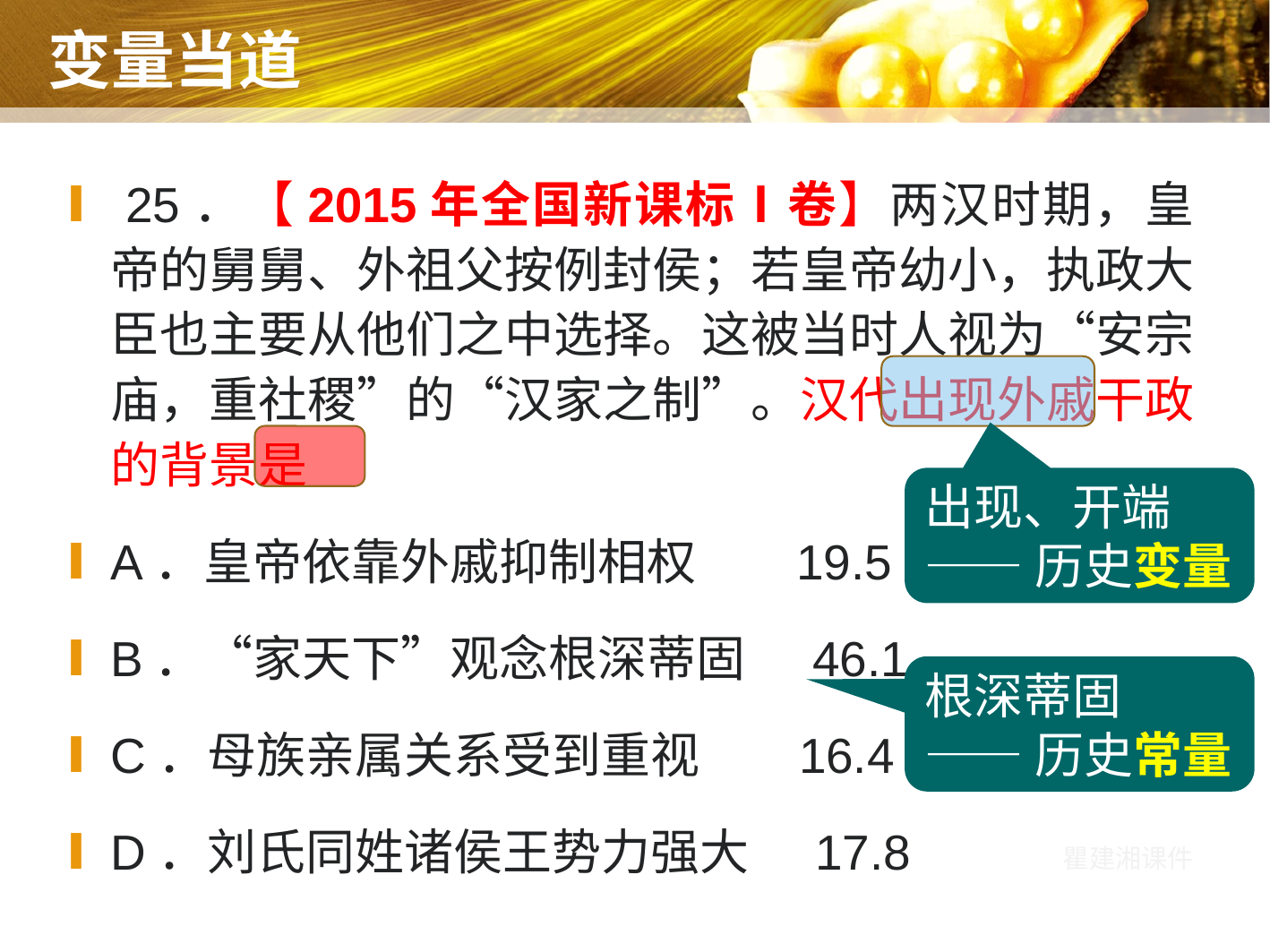

# 变量当道
 25．【2015年全国新课标Ⅰ卷】两汉时期，皇帝的舅舅、外祖父按例封侯；若皇帝幼小，执政大臣也主要从他们之中选择。这被当时人视为“安宗庙，重社稷”的“汉家之制”。汉代出现外戚干政的背景是
A．皇帝依靠外戚抑制相权        19.5
B．“家天下”观念根深蒂固     46.1
C．母族亲属关系受到重视        16.4
D．刘氏同姓诸侯王势力强大     17.8

出现、开端
——历史变量
根深蒂固
——历史常量